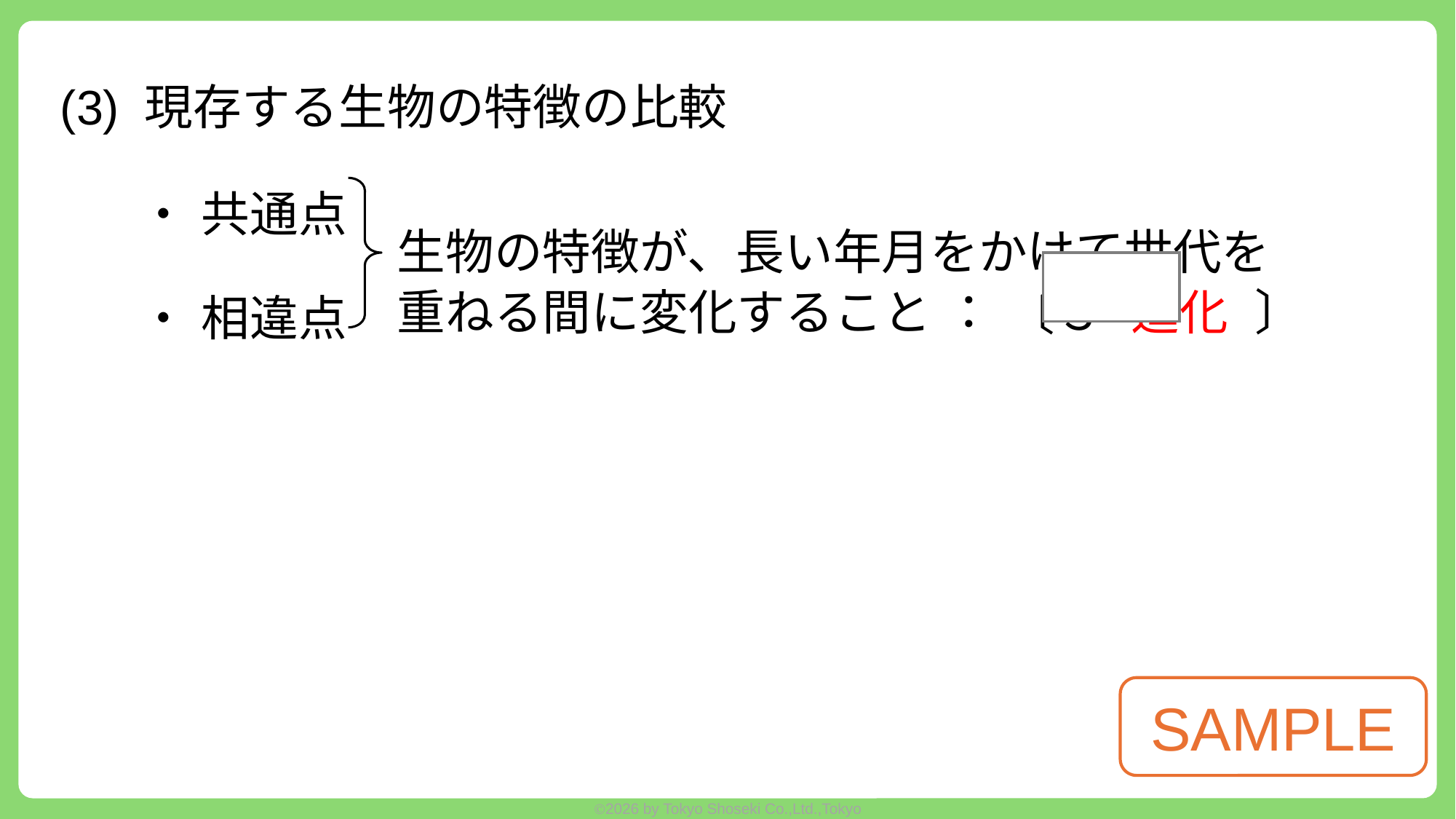

(3) 現存する生物の特徴の比較

| ・ 共通点 | 生物の特徴が、長い年月をかけて世代を 重ねる間に変化すること ： 〔３ 進化 〕 |
| --- | --- |
| ・ 相違点 |  |